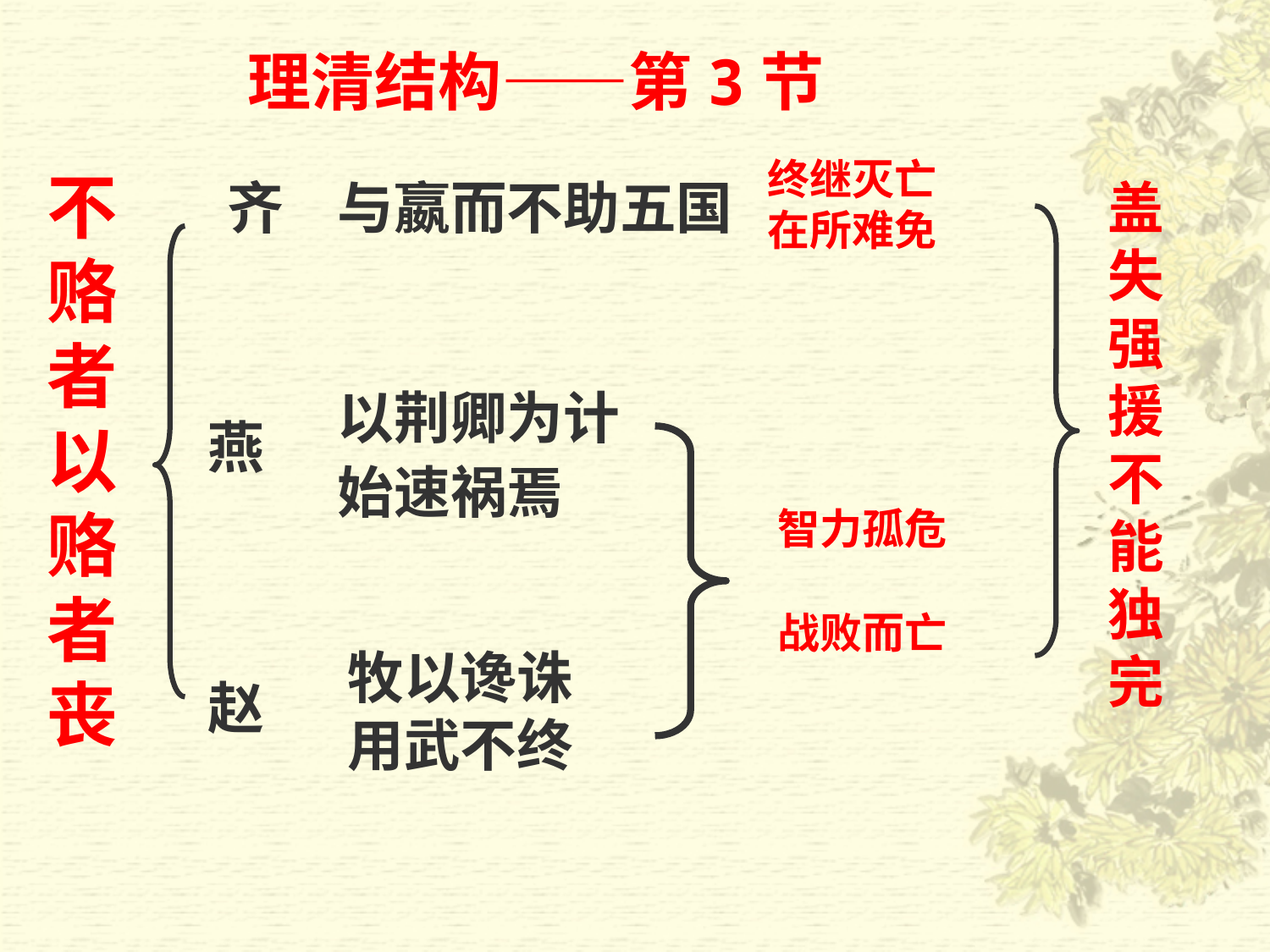

理清结构——第3节
终继灭亡在所难免
不赂者以赂者
丧
齐
与嬴而不助五国
盖失强援不能独完

以荆卿为计
始速祸焉
燕

智力孤危
战败而亡
牧以谗诛
用武不终
赵